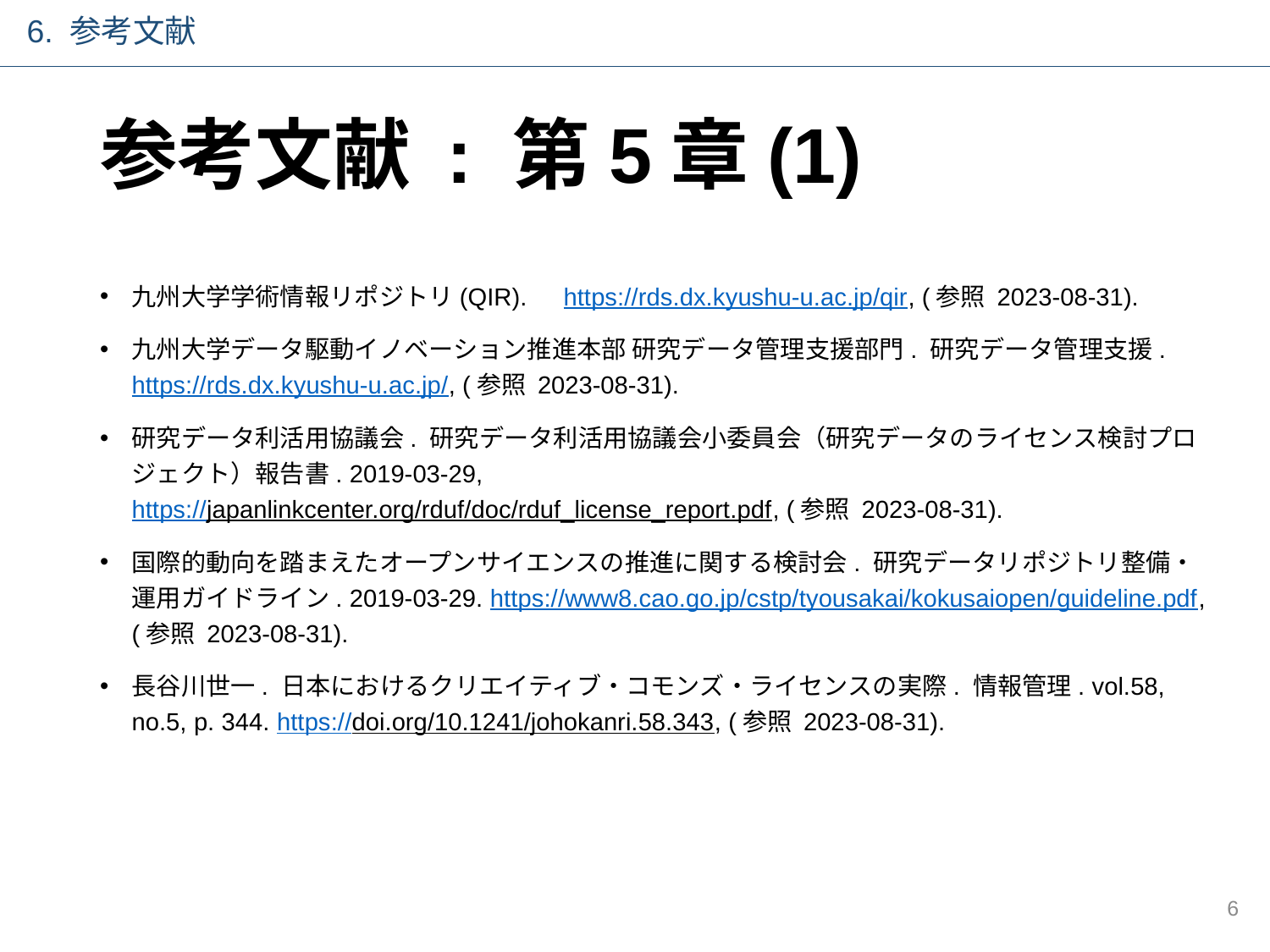

6. 参考文献
# 参考文献 : 第5章(1)
九州大学学術情報リポジトリ(QIR).　https://rds.dx.kyushu-u.ac.jp/qir, (参照 2023-08-31).
九州大学データ駆動イノベーション推進本部 研究データ管理支援部門. 研究データ管理支援. https://rds.dx.kyushu-u.ac.jp/, (参照 2023-08-31).
研究データ利活用協議会. 研究データ利活用協議会小委員会（研究データのライセンス検討プロジェクト）報告書. 2019-03-29,
https://japanlinkcenter.org/rduf/doc/rduf_license_report.pdf, (参照 2023-08-31).
国際的動向を踏まえたオープンサイエンスの推進に関する検討会. 研究データリポジトリ整備・運用ガイドライン. 2019-03-29. https://www8.cao.go.jp/cstp/tyousakai/kokusaiopen/guideline.pdf, (参照 2023-08-31).
長谷川世一. 日本におけるクリエイティブ・コモンズ・ライセンスの実際. 情報管理. vol.58, no.5, p. 344. https://doi.org/10.1241/johokanri.58.343, (参照 2023-08-31).
6